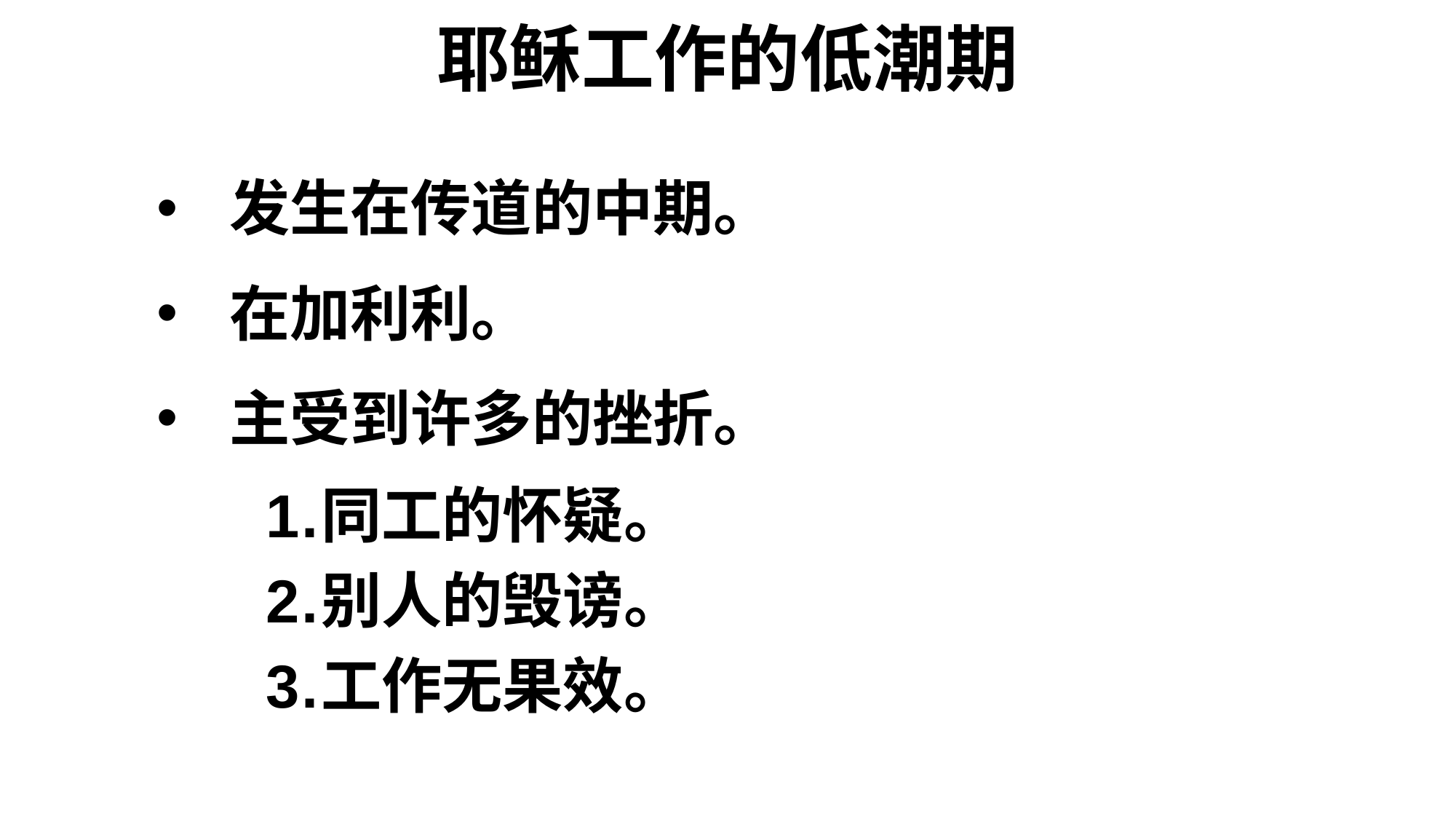

# 耶稣工作的低潮期
发生在传道的中期。
在加利利。
主受到许多的挫折。
同工的怀疑。
别人的毁谤。
工作无果效。